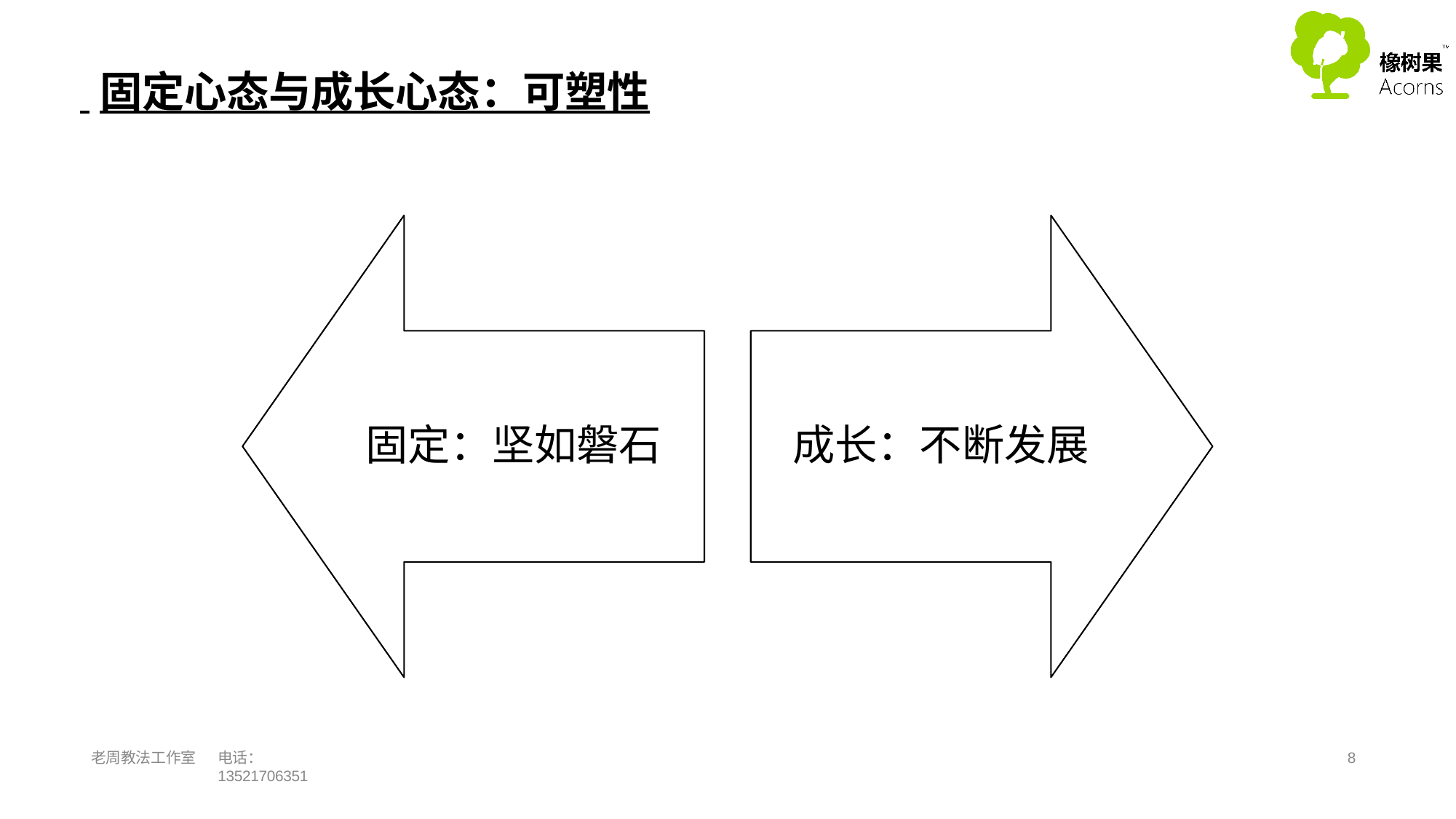

# 固定心态与成长心态：可塑性

固定：坚如磐石
成长：不断发展
老周教法工作室
电话：13521706351
8